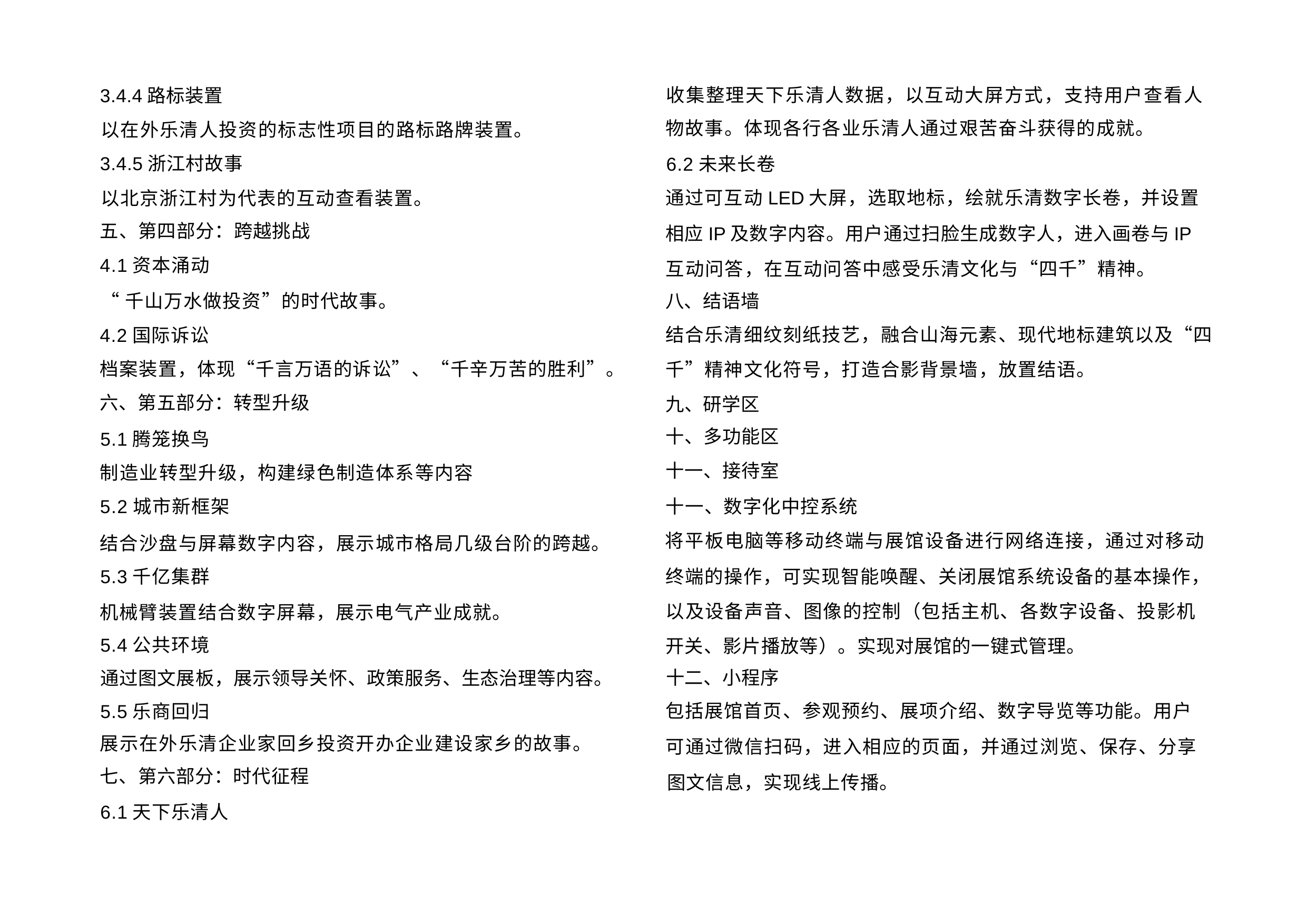

收集整理天下乐清人数据，以互动大屏方式，支持用户查看人
物故事。体现各行各业乐清人通过艰苦奋斗获得的成就。
6.2未来长卷
通过可互动LED大屏，选取地标，绘就乐清数字长卷，并设置
相应IP及数字内容。用户通过扫脸生成数字人，进入画卷与IP互动问答，在互动问答中感受乐清文化与“四千”精神。
八、结语墙
结合乐清细纹刻纸技艺，融合山海元素、现代地标建筑以及“四
千”精神文化符号，打造合影背景墙，放置结语。
九、研学区
十、多功能区
十一、接待室
十一、数字化中控系统
将平板电脑等移动终端与展馆设备进行网络连接，通过对移动
终端的操作，可实现智能唤醒、关闭展馆系统设备的基本操作，以及设备声音、图像的控制（包括主机、各数字设备、投影机开关、影片播放等）。实现对展馆的一键式管理。
十二、小程序
包括展馆首页、参观预约、展项介绍、数字导览等功能。用户
可通过微信扫码，进入相应的页面，并通过浏览、保存、分享图文信息，实现线上传播。

3.4.4路标装置
以在外乐清人投资的标志性项目的路标路牌装置。
3.4.5浙江村故事
以北京浙江村为代表的互动查看装置。
五、第四部分：跨越挑战
4.1资本涌动
“千山万水做投资”的时代故事。
4.2国际诉讼
档案装置，体现“千言万语的诉讼”、“千辛万苦的胜利”。
六、第五部分：转型升级
5.1腾笼换鸟
制造业转型升级，构建绿色制造体系等内容
5.2城市新框架
结合沙盘与屏幕数字内容，展示城市格局几级台阶的跨越。
5.3千亿集群
机械臂装置结合数字屏幕，展示电气产业成就。
5.4公共环境
通过图文展板，展示领导关怀、政策服务、生态治理等内容。
5.5乐商回归
展示在外乐清企业家回乡投资开办企业建设家乡的故事。
七、第六部分：时代征程

6.1天下乐清人
3